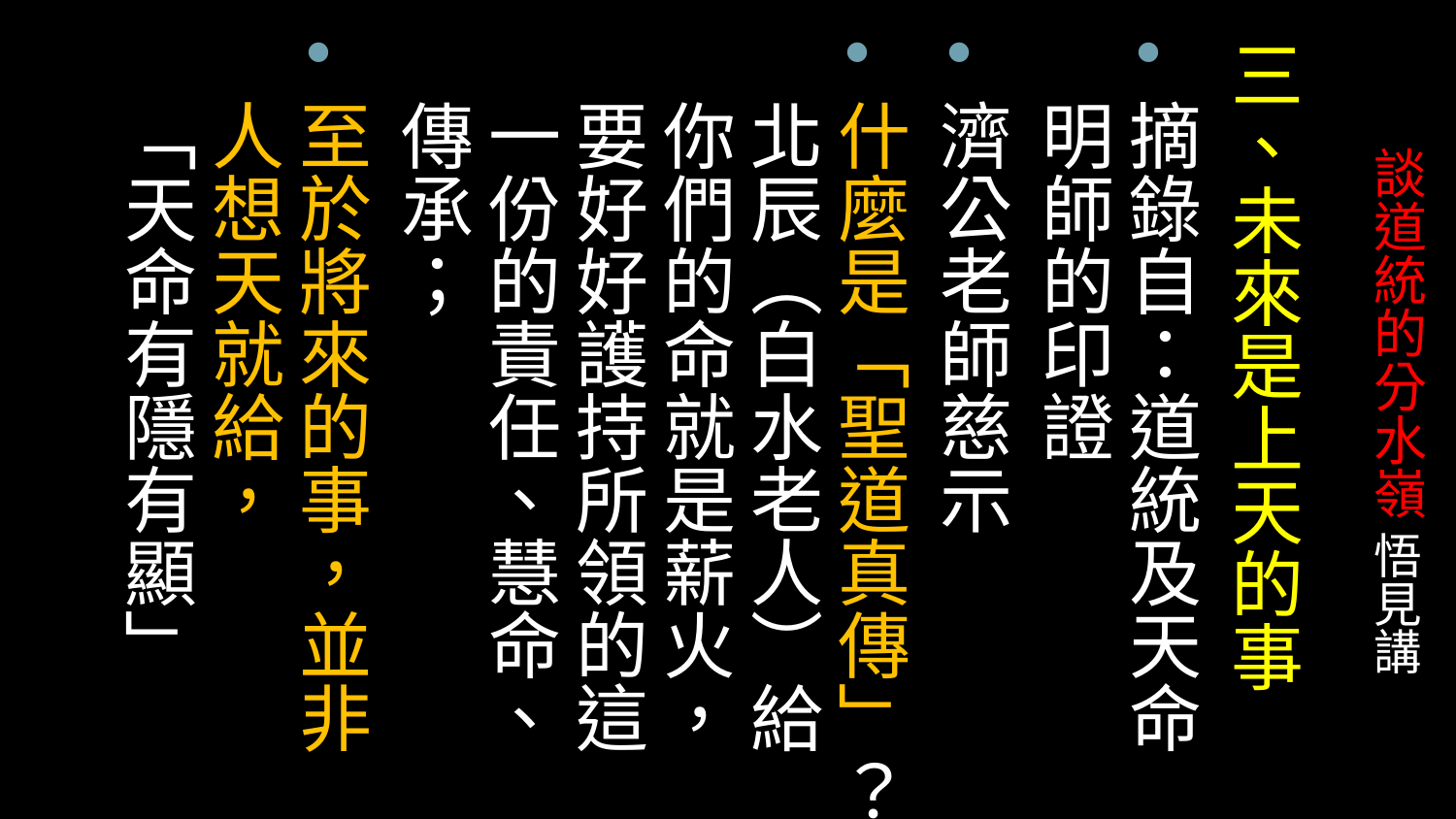

三、未來是上天的事
摘錄自：道統及天命明師的印證
濟公老師慈示
什麼是「聖道真傳」？北辰（白水老人）給你們的命就是薪火，要好好護持所領的這一份的責任、慧命、傳承；
至於將來的事，並非人想天就給，
「天命有隱有顯」

# 談道統的分水嶺 悟見講